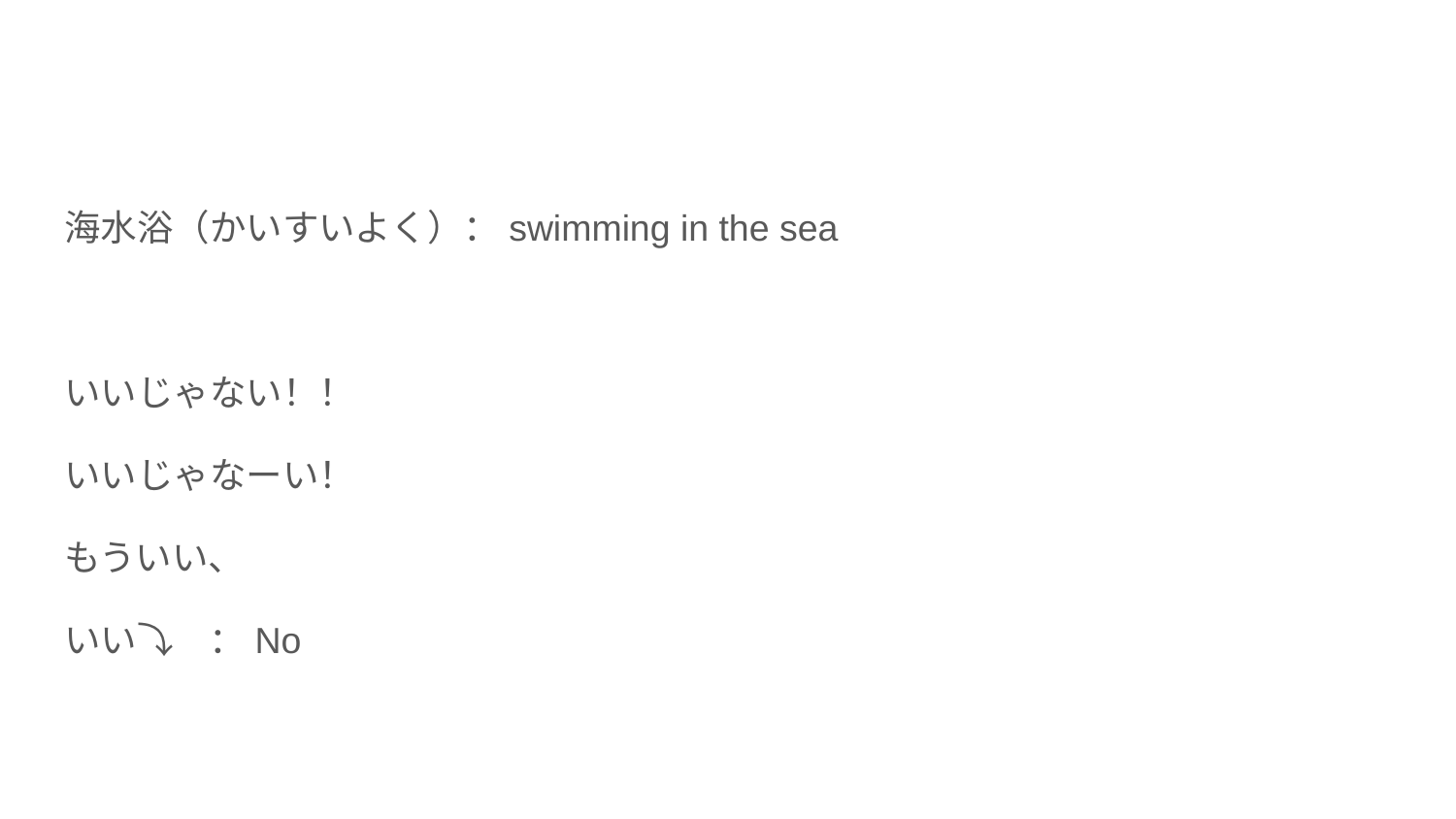

#
海水浴（かいすいよく）：swimming in the sea

いいじゃない！！
いいじゃなーい！
もういい、
いい⤵　：No